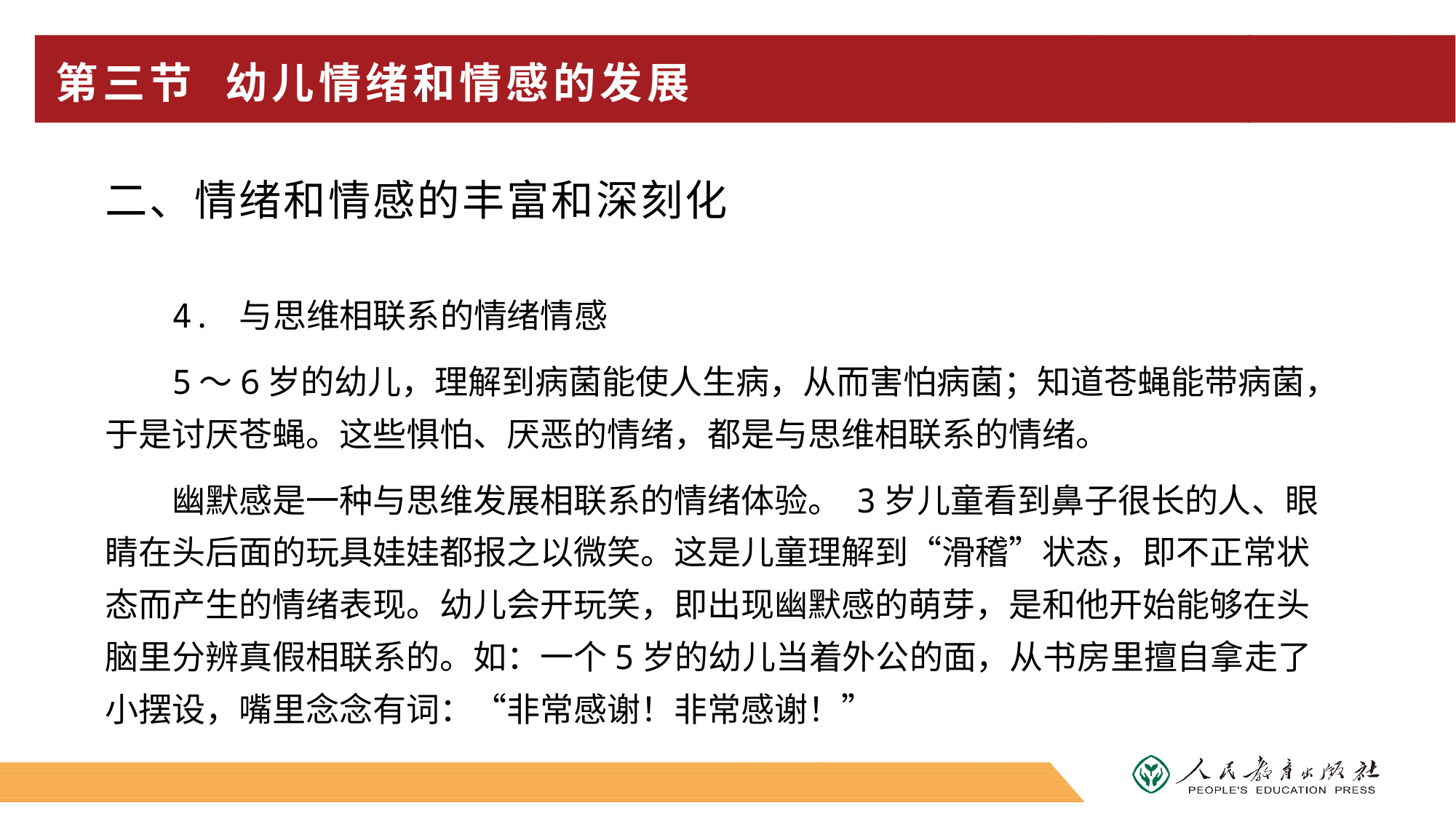

# 第三节  幼儿情绪和情感的发展
二、情绪和情感的丰富和深刻化
4. 与思维相联系的情绪情感
5～6岁的幼儿，理解到病菌能使人生病，从而害怕病菌；知道苍蝇能带病菌，于是讨厌苍蝇。这些惧怕、厌恶的情绪，都是与思维相联系的情绪。
幽默感是一种与思维发展相联系的情绪体验。 3岁儿童看到鼻子很长的人、眼睛在头后面的玩具娃娃都报之以微笑。这是儿童理解到“滑稽”状态，即不正常状态而产生的情绪表现。幼儿会开玩笑，即出现幽默感的萌芽，是和他开始能够在头脑里分辨真假相联系的。如：一个5岁的幼儿当着外公的面，从书房里擅自拿走了小摆设，嘴里念念有词：“非常感谢！非常感谢！”